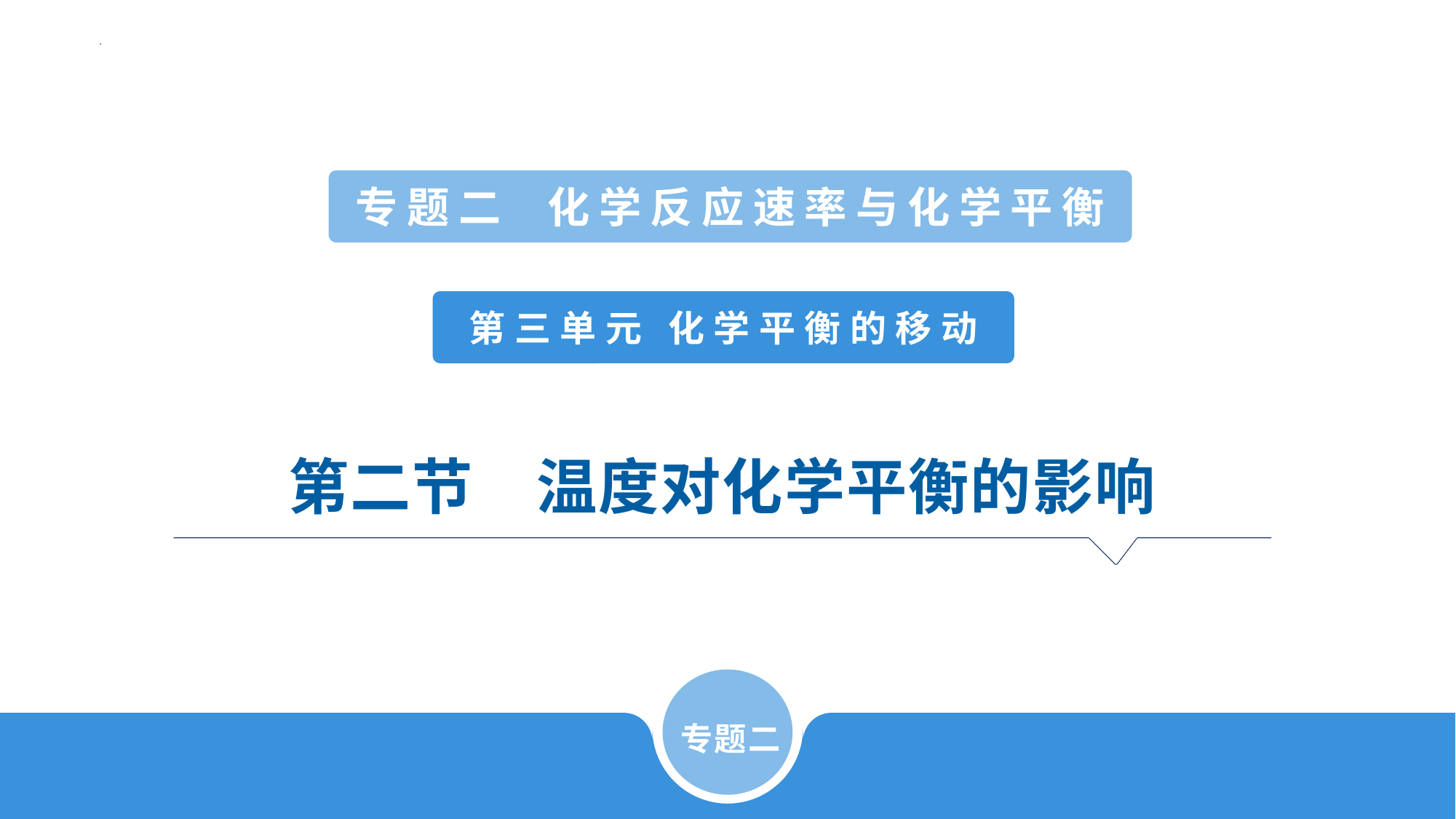

专题二  化学反应速率与化学平衡
第三单元 化学平衡的移动
第二节　温度对化学平衡的影响

专题二